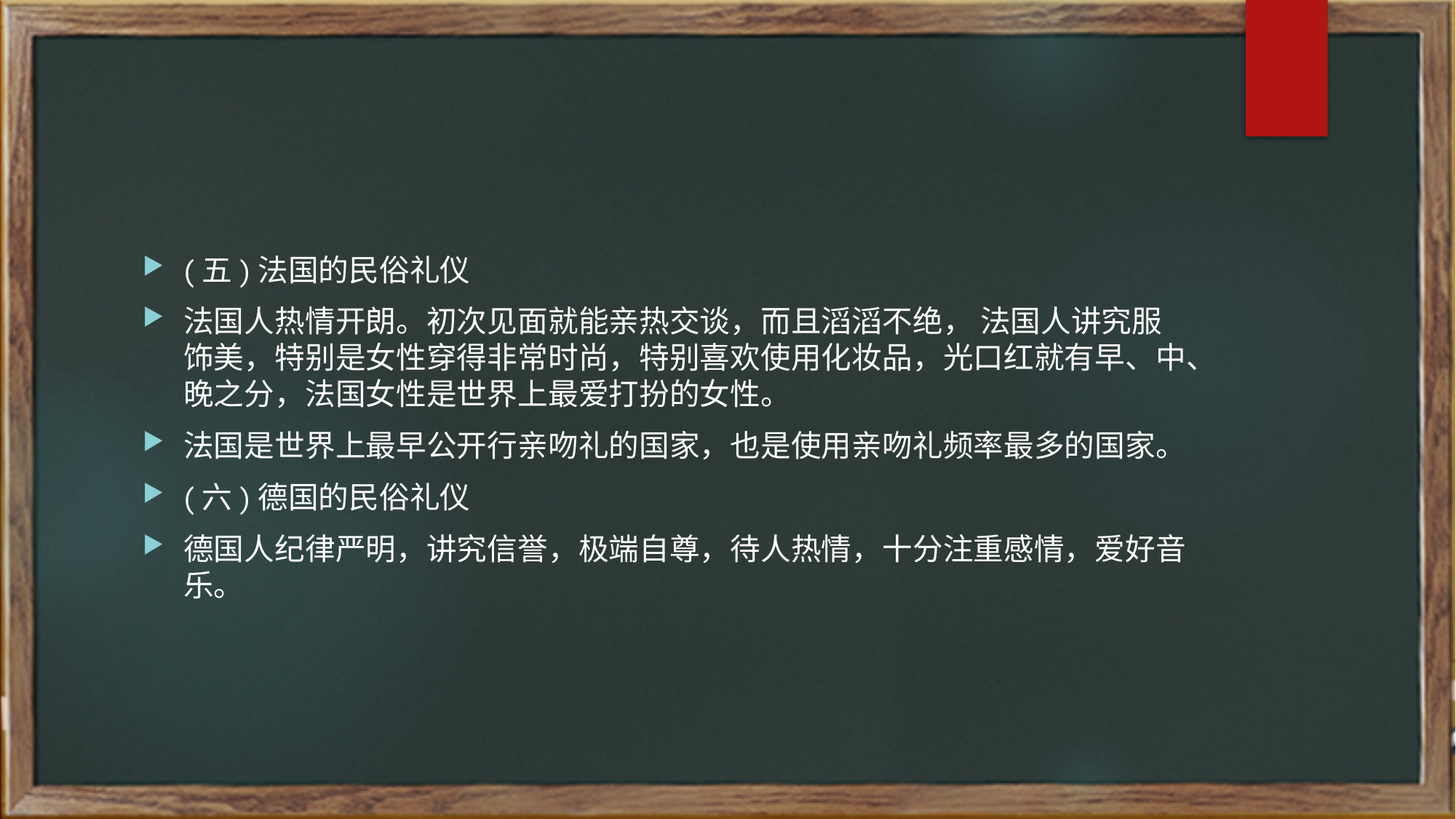

(五)法国的民俗礼仪
法国人热情开朗。初次见面就能亲热交谈，而且滔滔不绝， 法国人讲究服饰美，特别是女性穿得非常时尚，特别喜欢使用化妆品，光口红就有早、中、晚之分，法国女性是世界上最爱打扮的女性。
法国是世界上最早公开行亲吻礼的国家，也是使用亲吻礼频率最多的国家。
(六)德国的民俗礼仪
德国人纪律严明，讲究信誉，极端自尊，待人热情，十分注重感情，爱好音乐。